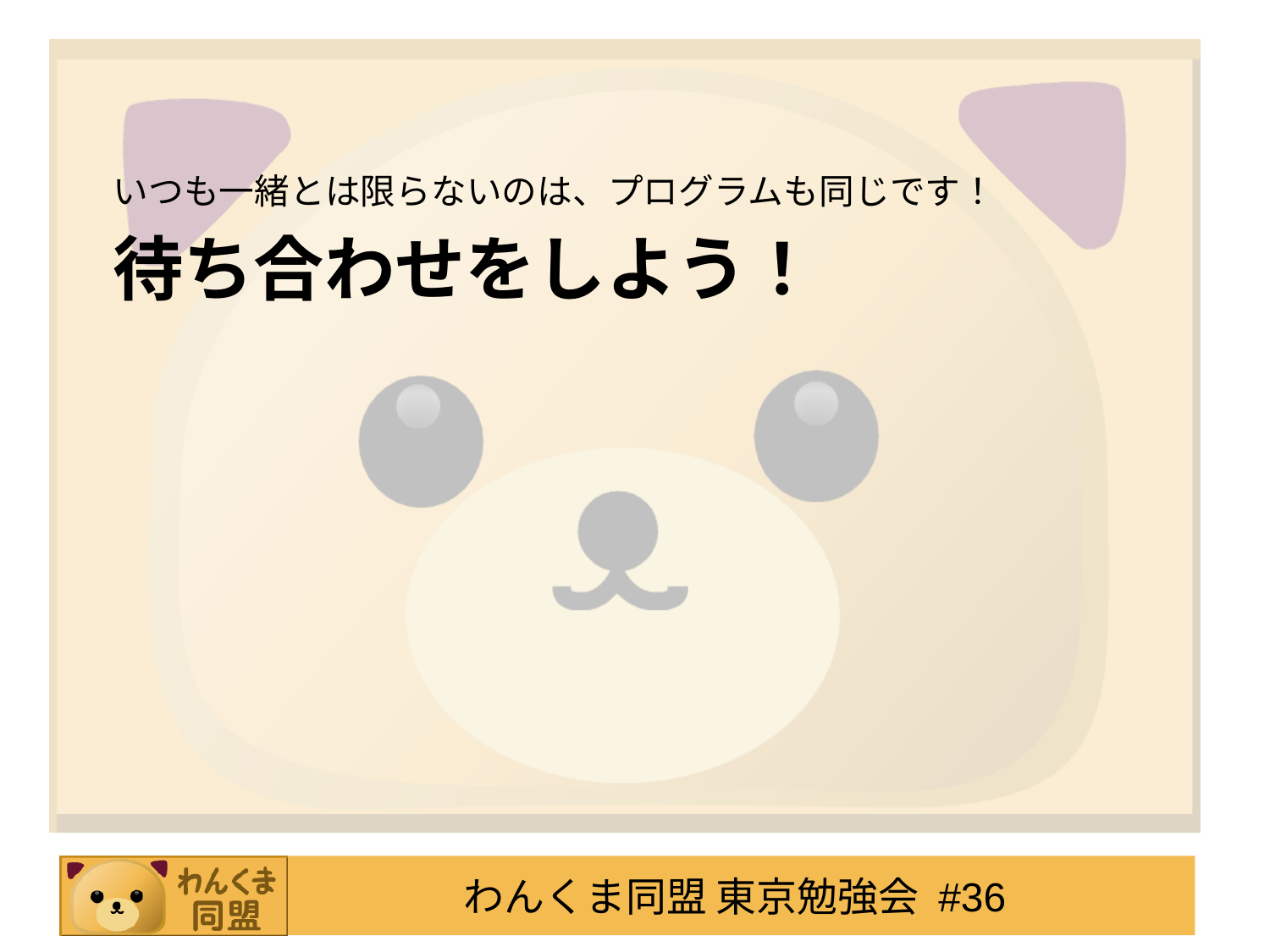

いつも一緒とは限らないのは、プログラムも同じです！
# 待ち合わせをしよう！